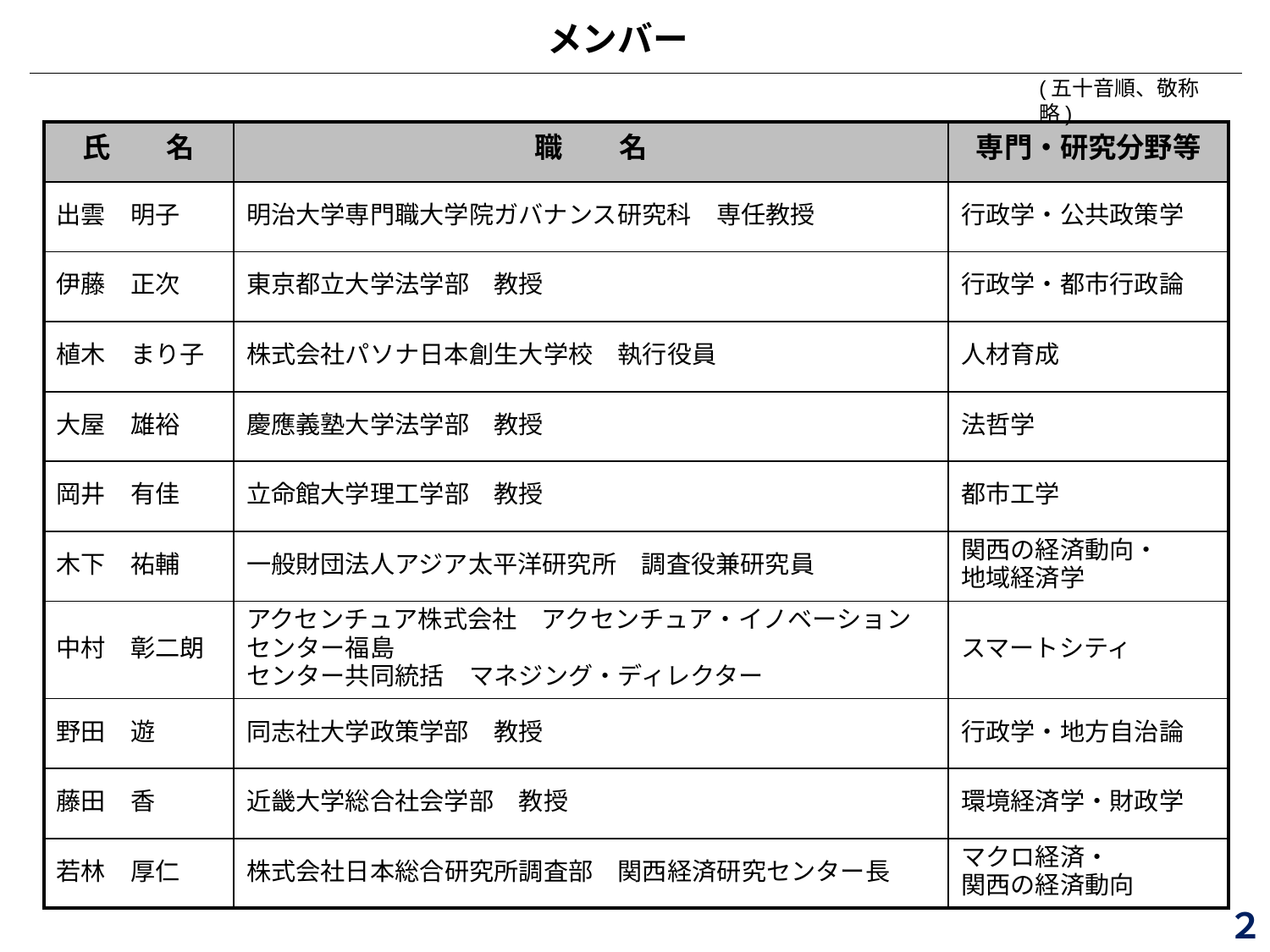

メンバー
(五十音順、敬称略)
| 氏　　名 | 職　　名 | 専門・研究分野等 |
| --- | --- | --- |
| 出雲　明子 | 明治大学専門職大学院ガバナンス研究科　専任教授 | 行政学・公共政策学 |
| 伊藤　正次 | 東京都立大学法学部　教授 | 行政学・都市行政論 |
| 植木　まり子 | 株式会社パソナ日本創生大学校　執行役員 | 人材育成 |
| 大屋　雄裕 | 慶應義塾大学法学部　教授 | 法哲学 |
| 岡井　有佳 | 立命館大学理工学部　教授 | 都市工学 |
| 木下　祐輔 | 一般財団法人アジア太平洋研究所　調査役兼研究員 | 関西の経済動向・ 地域経済学 |
| 中村　彰二朗 | アクセンチュア株式会社　アクセンチュア・イノベーションセンター福島 センター共同統括　マネジング・ディレクター | スマートシティ |
| 野田　遊 | 同志社大学政策学部　教授 | 行政学・地方自治論 |
| 藤田　香 | 近畿大学総合社会学部　教授 | 環境経済学・財政学 |
| 若林　厚仁 | 株式会社日本総合研究所調査部　関西経済研究センター長 | マクロ経済・ 関西の経済動向 |
 ２